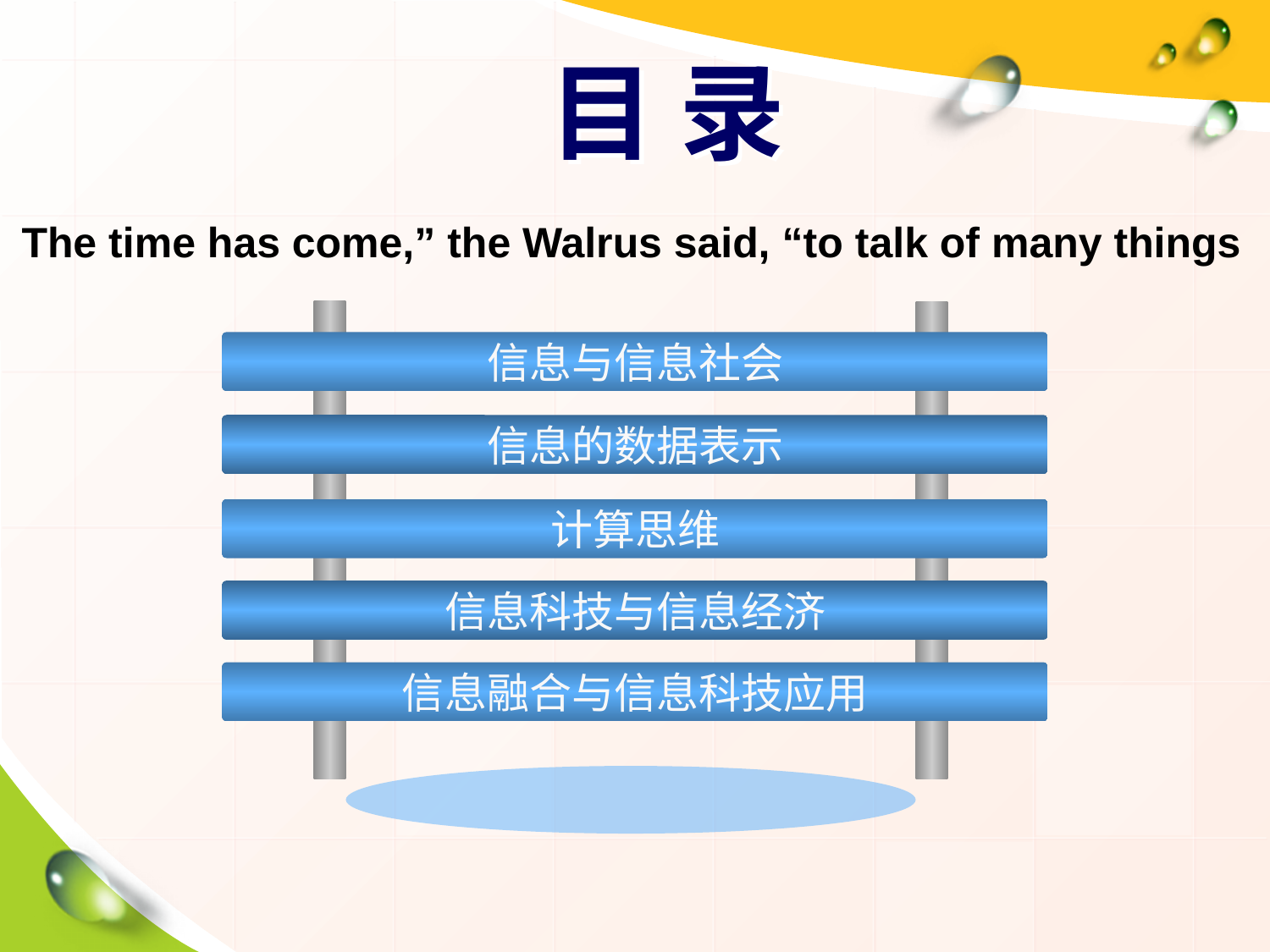

# 目 录
The time has come,” the Walrus said, “to talk of many things

信息与信息社会
信息的数据表示
计算思维
信息科技与信息经济
信息融合与信息科技应用